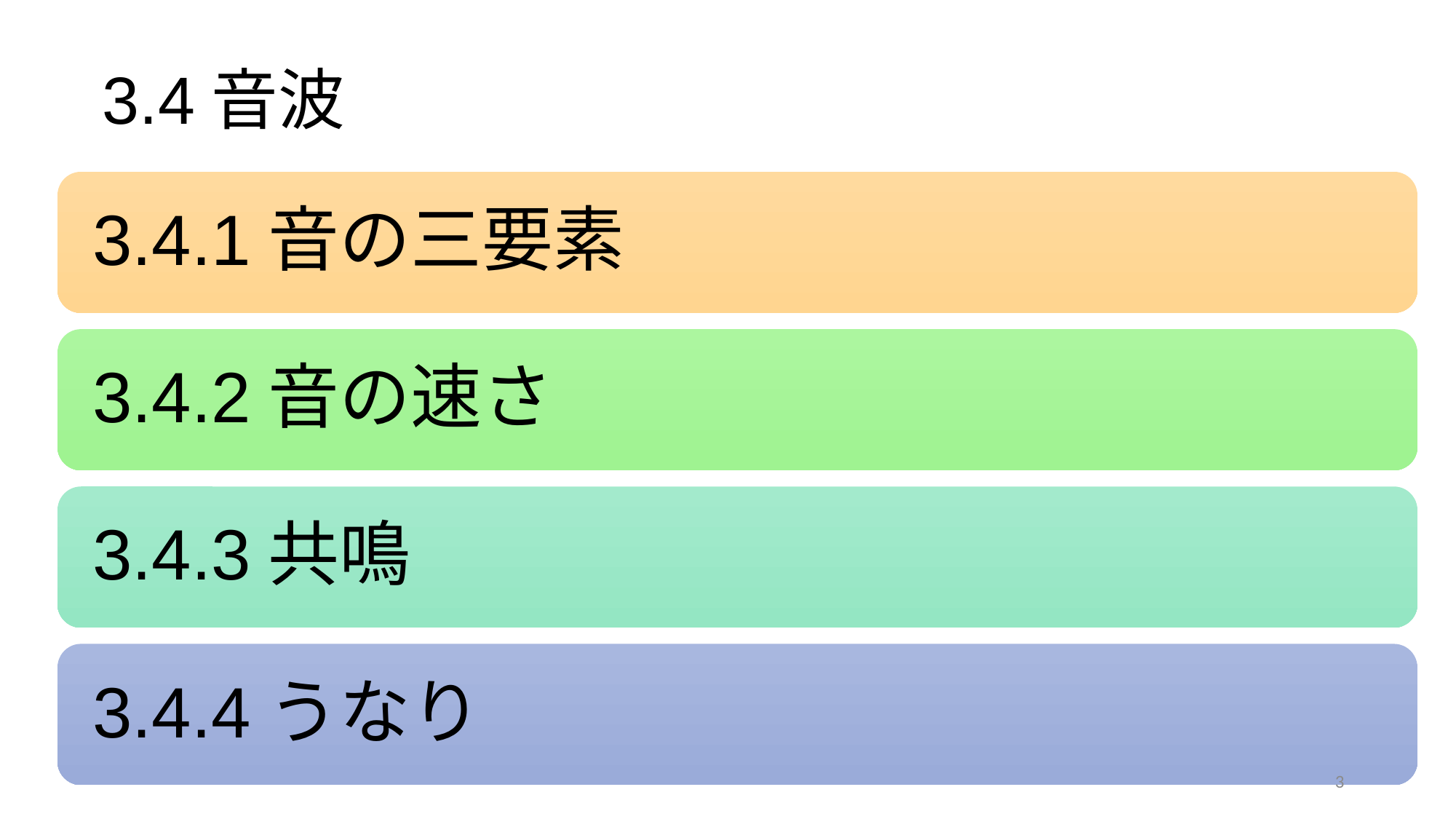

# 3.4音波
3.4.1音の三要素
3.4.2音の速さ
3.4.3共鳴
3.4.4うなり
3